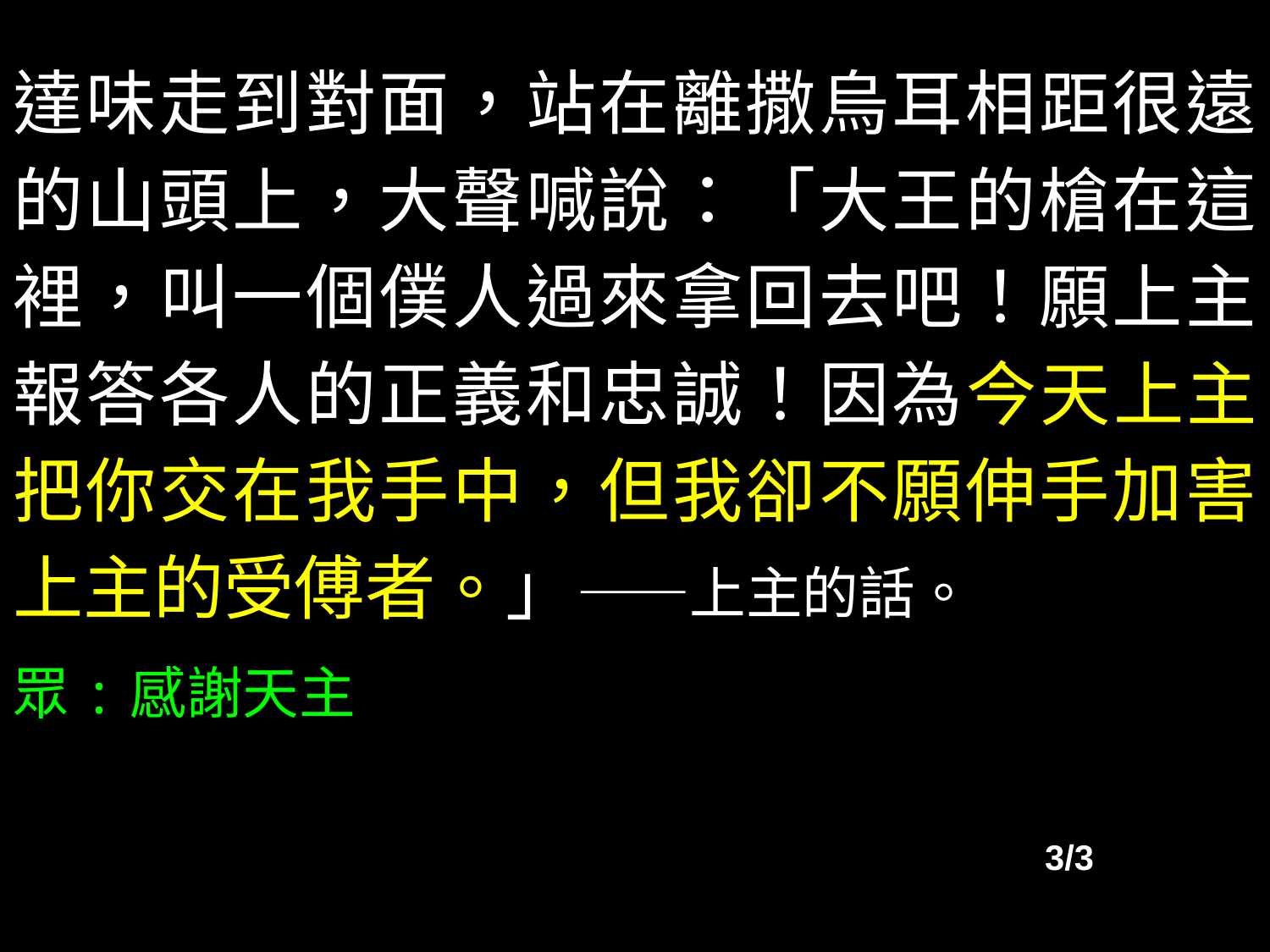

達味走到對面，站在離撒烏耳相距很遠的山頭上，大聲喊說：「大王的槍在這裡，叫一個僕人過來拿回去吧！願上主報答各人的正義和忠誠！因為今天上主把你交在我手中，但我卻不願伸手加害上主的受傅者。」——上主的話。
眾:感謝天主

3/3